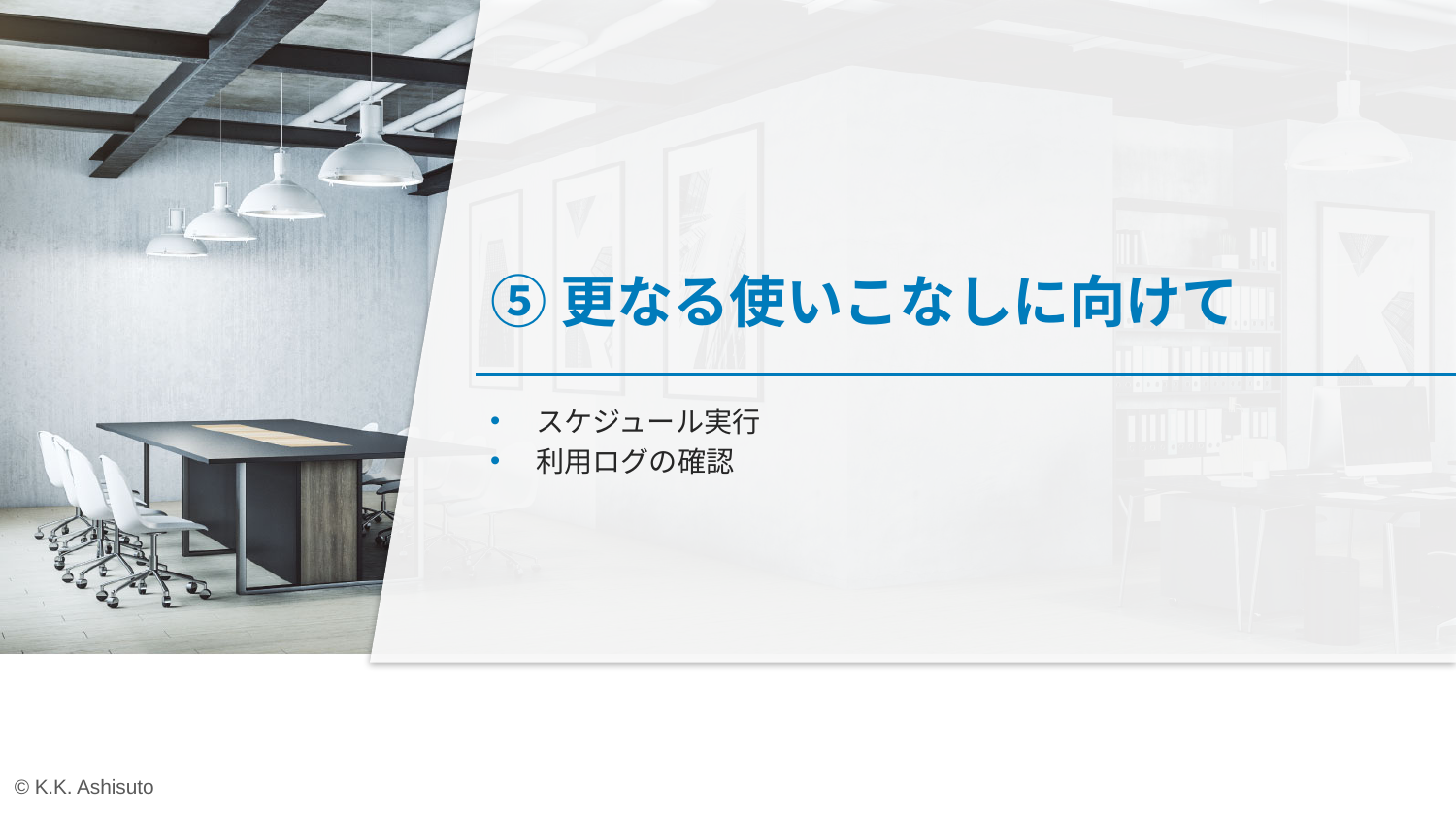

# ⑤更なる使いこなしに向けて
スケジュール実行
利用ログの確認
© K.K. Ashisuto